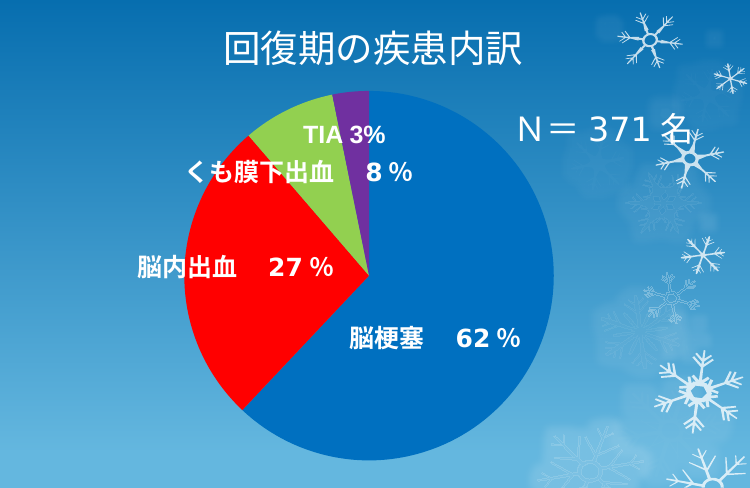

# 回復期の疾患内訳

### Chart

| Category |  |
|---|---|
| 　脳梗塞（人） | 214.0 |
| 　脳内出血（人） | 92.0 |
| 　くも膜下出血（人） | 28.0 |
| 　一過性脳虚血発作（人） | 11.0 |
Ｎ＝371名
TIA 3%
くも膜下出血　8％
脳内出血　27％
脳梗塞　62％